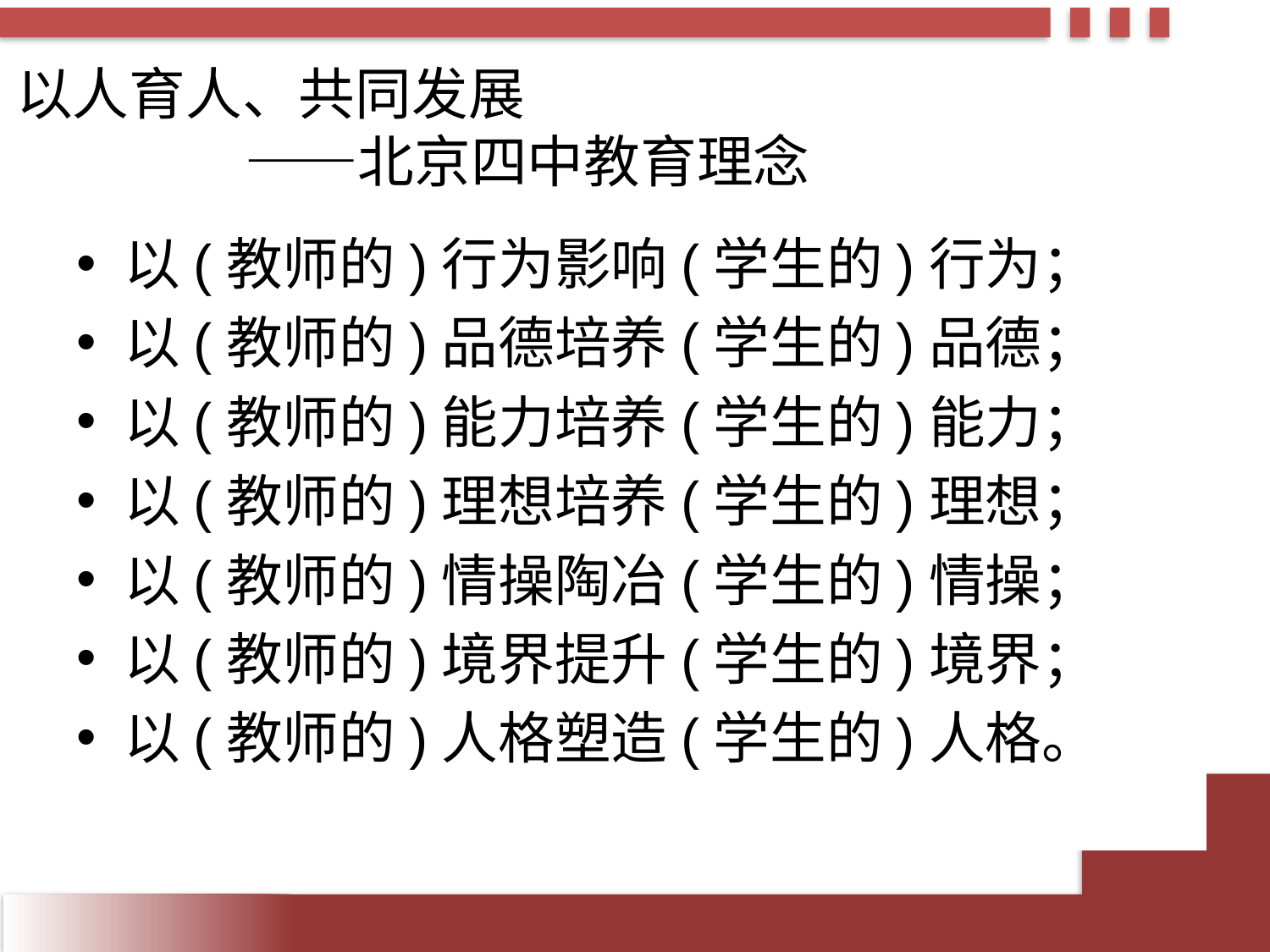

# 以人育人、共同发展 ——北京四中教育理念
以(教师的)行为影响(学生的)行为；
以(教师的)品德培养(学生的)品德；
以(教师的)能力培养(学生的)能力；
以(教师的)理想培养(学生的)理想；
以(教师的)情操陶冶(学生的)情操；
以(教师的)境界提升(学生的)境界；
以(教师的)人格塑造(学生的)人格。